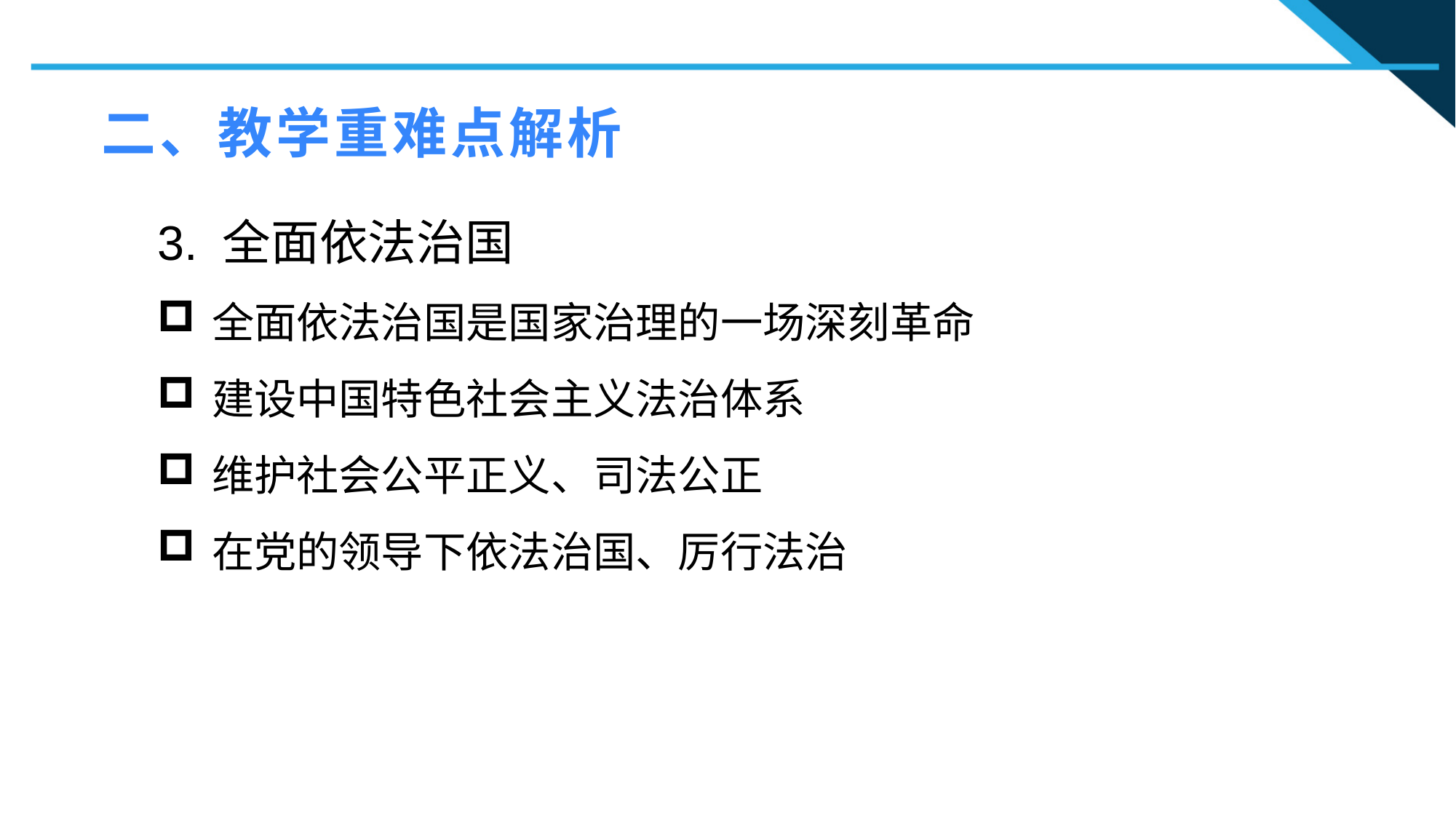

二、教学重难点解析
3. 全面依法治国
全面依法治国是国家治理的一场深刻革命
建设中国特色社会主义法治体系
维护社会公平正义、司法公正
在党的领导下依法治国、厉行法治

1
2
2
n